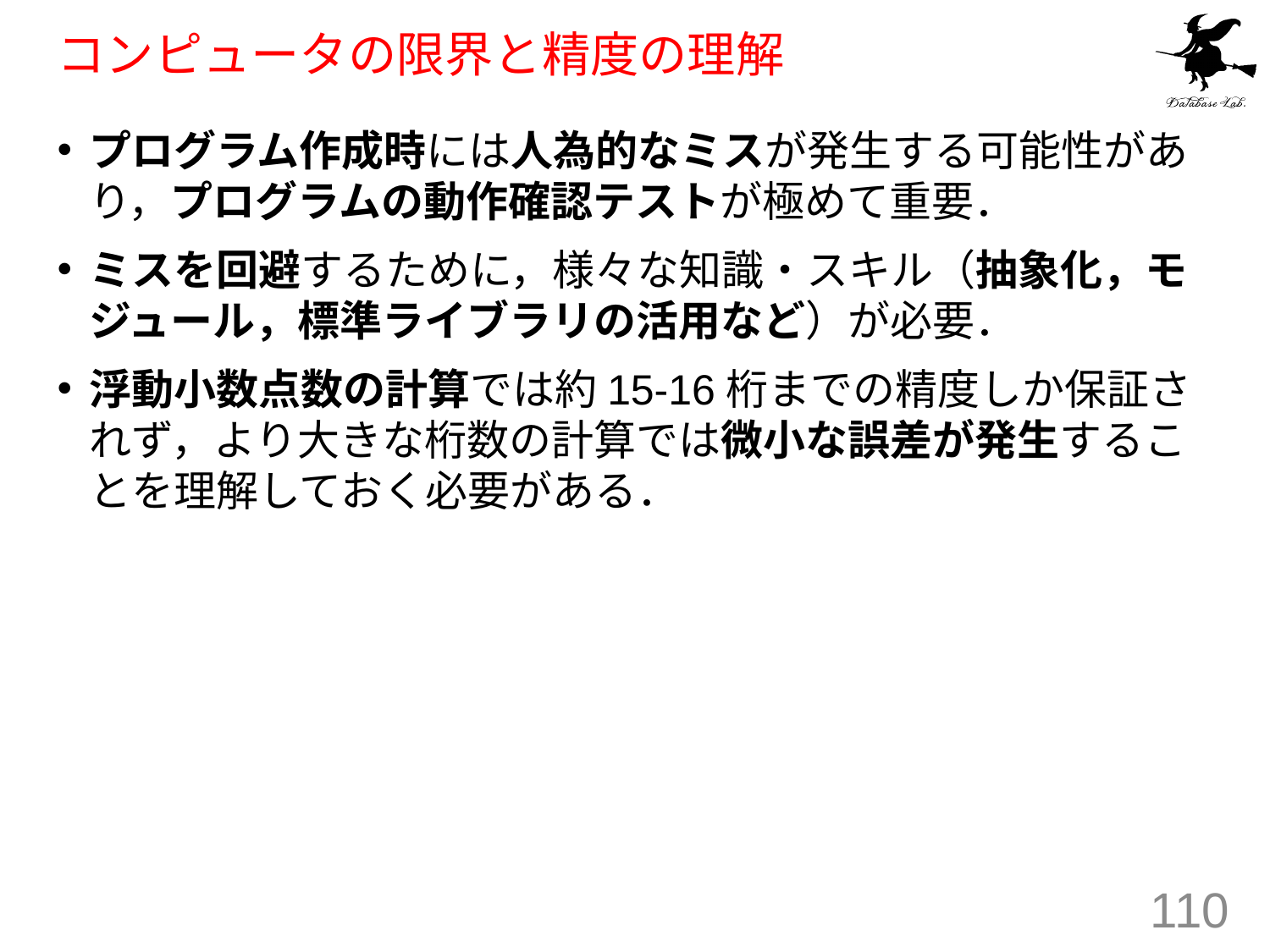

# コンピュータの限界と精度の理解
プログラム作成時には人為的なミスが発生する可能性があり，プログラムの動作確認テストが極めて重要．
ミスを回避するために，様々な知識・スキル（抽象化，モジュール，標準ライブラリの活用など）が必要．
浮動小数点数の計算では約15-16桁までの精度しか保証されず，より大きな桁数の計算では微小な誤差が発生することを理解しておく必要がある．

110